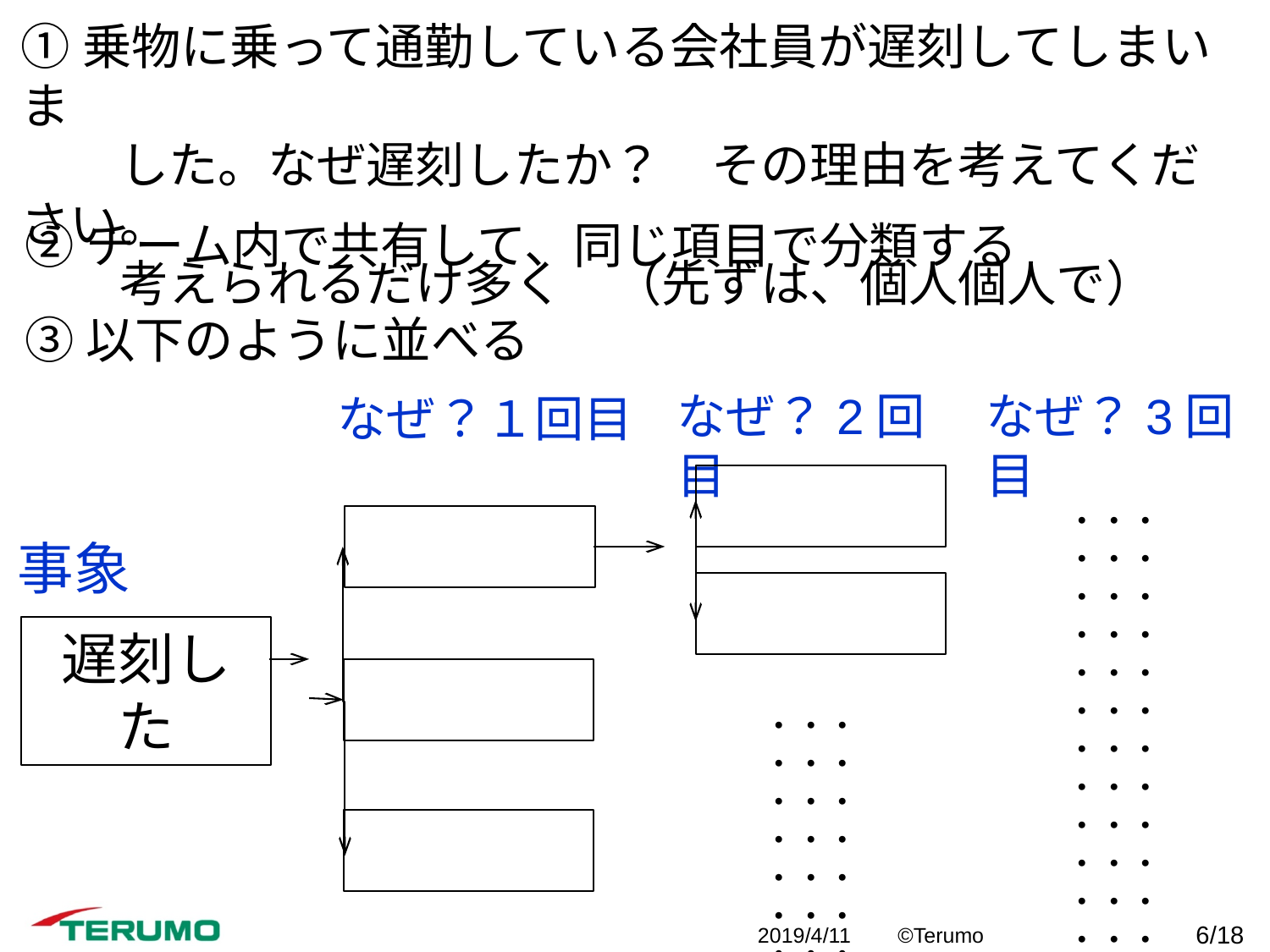

①乗物に乗って通勤している会社員が遅刻してしまいま
　　した。なぜ遅刻したか？　その理由を考えてください。
　　考えられるだけ多く　（先ずは、個人個人で）
②チーム内で共有して、同じ項目で分類する
③以下のように並べる
なぜ？2回目
なぜ？3回目
なぜ？１回目

・・・・・・
・・・・・・
・・・・・・
・・・・・・
・・・・・・
・・・・・・
・・・・・・
・・・・・・
・・・・・・
・・・・・・

事象

遅刻した

・・・・・・
・・・・・・
・・・・・・
・・・・・・
・・・・・・

2019/4/11
©Terumo Corporation